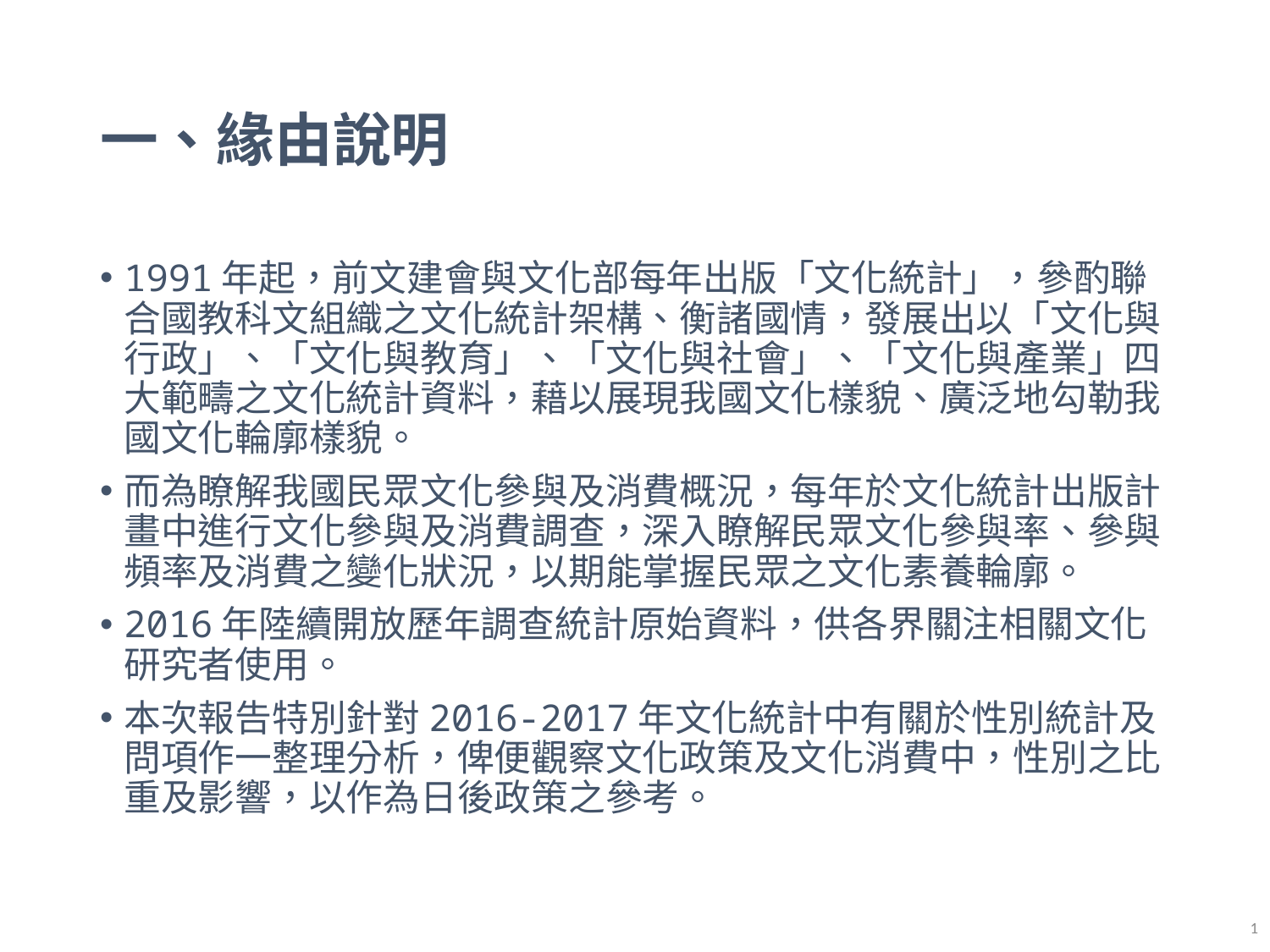

# 一、緣由說明
1991年起，前文建會與文化部每年出版「文化統計」，參酌聯合國教科文組織之文化統計架構、衡諸國情，發展出以「文化與行政」、「文化與教育」、「文化與社會」、「文化與產業」四大範疇之文化統計資料，藉以展現我國文化樣貌、廣泛地勾勒我國文化輪廓樣貌。
而為瞭解我國民眾文化參與及消費概況，每年於文化統計出版計畫中進行文化參與及消費調查，深入瞭解民眾文化參與率、參與頻率及消費之變化狀況，以期能掌握民眾之文化素養輪廓。
2016年陸續開放歷年調查統計原始資料，供各界關注相關文化研究者使用。
本次報告特別針對2016-2017年文化統計中有關於性別統計及問項作一整理分析，俾便觀察文化政策及文化消費中，性別之比重及影響，以作為日後政策之參考。

1